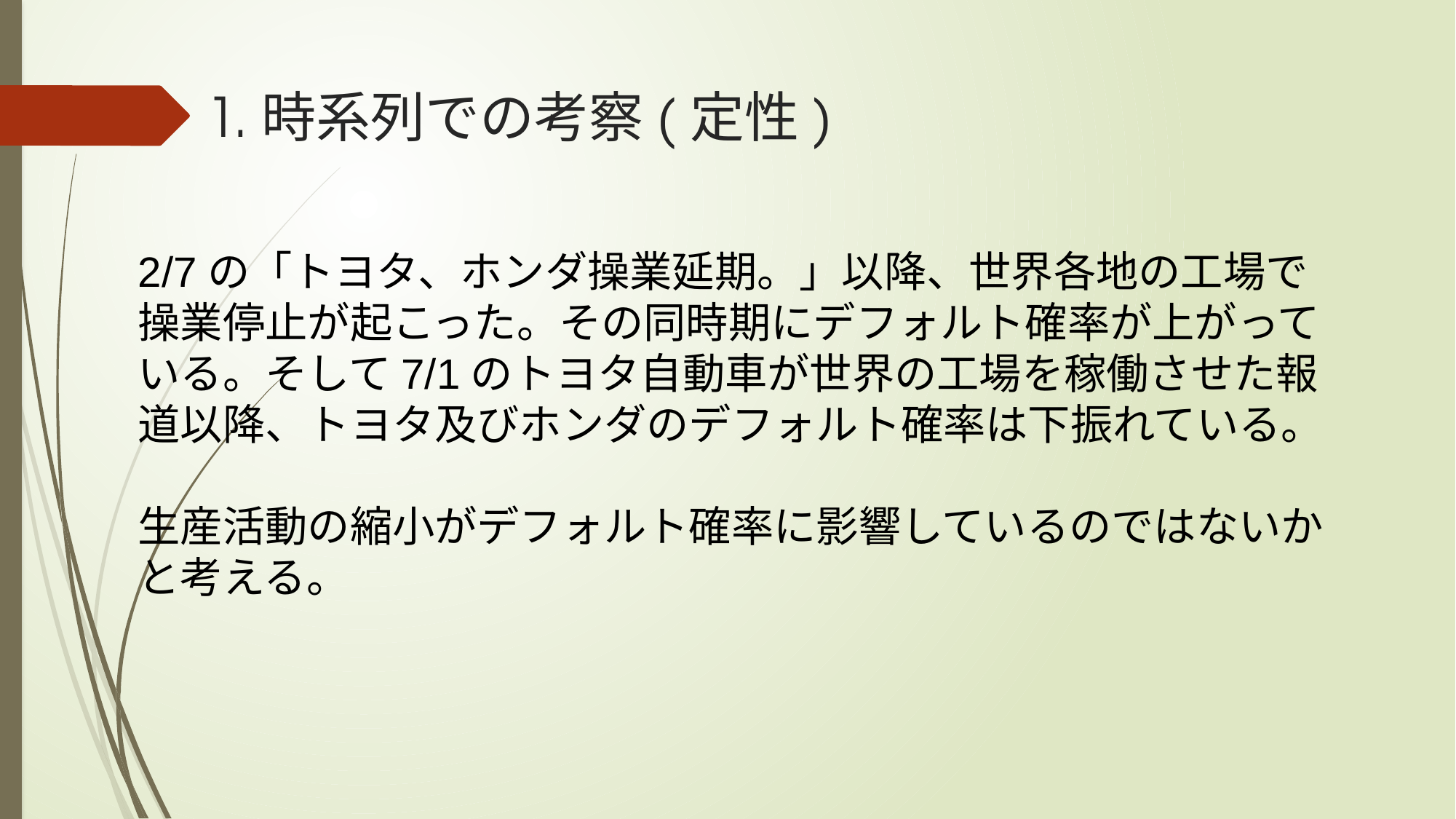

# 1.時系列での考察(定性)
2/7の「トヨタ、ホンダ操業延期。」以降、世界各地の工場で操業停止が起こった。その同時期にデフォルト確率が上がっている。そして7/1のトヨタ自動車が世界の工場を稼働させた報道以降、トヨタ及びホンダのデフォルト確率は下振れている。

生産活動の縮小がデフォルト確率に影響しているのではないかと考える。